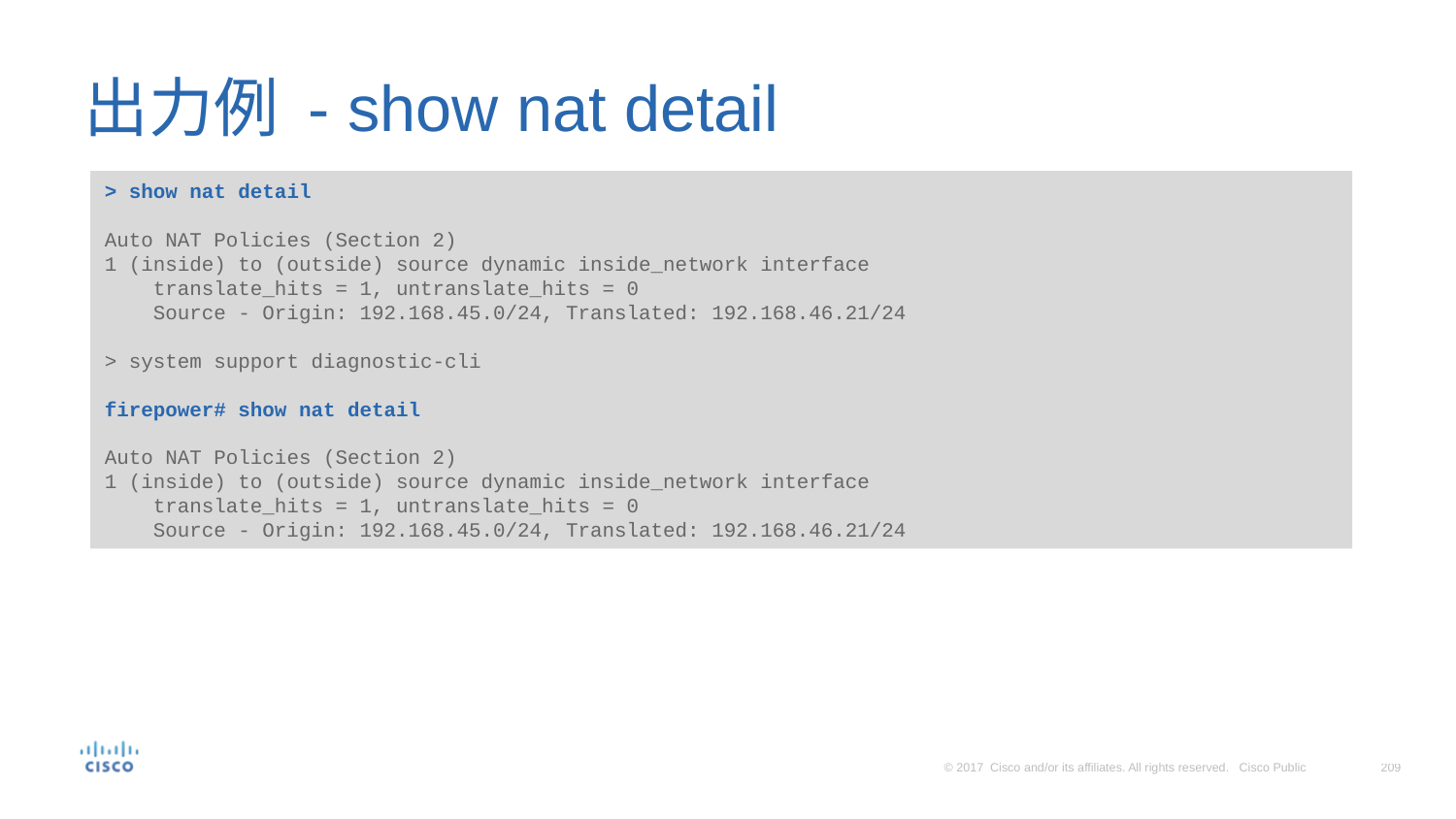

# 出力例 - show nat detail
> show nat detail

Auto NAT Policies (Section 2)
1 (inside) to (outside) source dynamic inside_network interface
    translate_hits = 1, untranslate_hits = 0
    Source - Origin: 192.168.45.0/24, Translated: 192.168.46.21/24

> system support diagnostic-cli

firepower# show nat detail

Auto NAT Policies (Section 2)
1 (inside) to (outside) source dynamic inside_network interface
    translate_hits = 1, untranslate_hits = 0
    Source - Origin: 192.168.45.0/24, Translated: 192.168.46.21/24